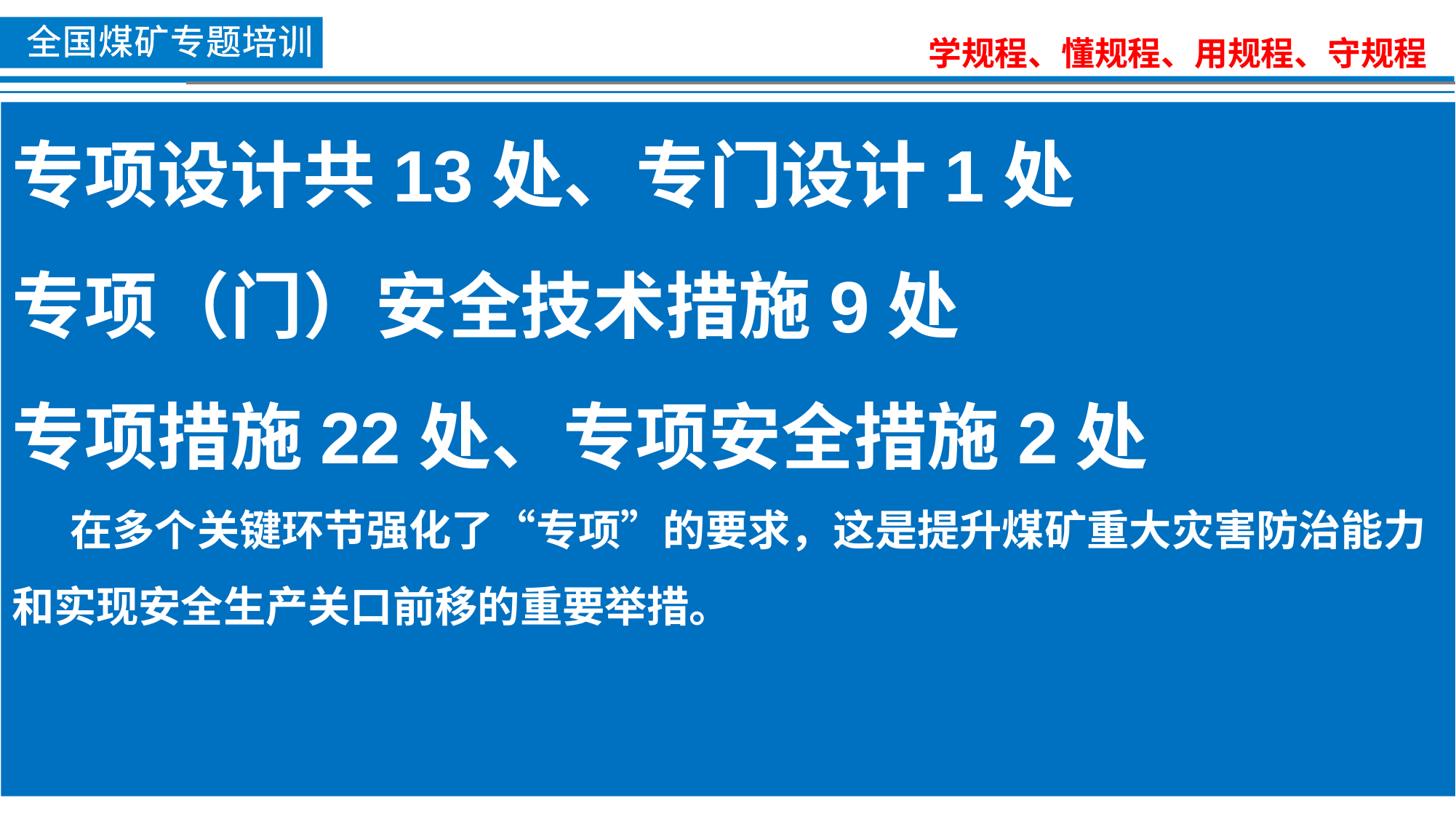

专项设计共13处、专门设计1处
专项（门）安全技术措施9处
专项措施22处、专项安全措施2处
     在多个关键环节强化了“专项”的要求，这是提升煤矿重大灾害防治能力和实现安全生产关口前移的重要举措。